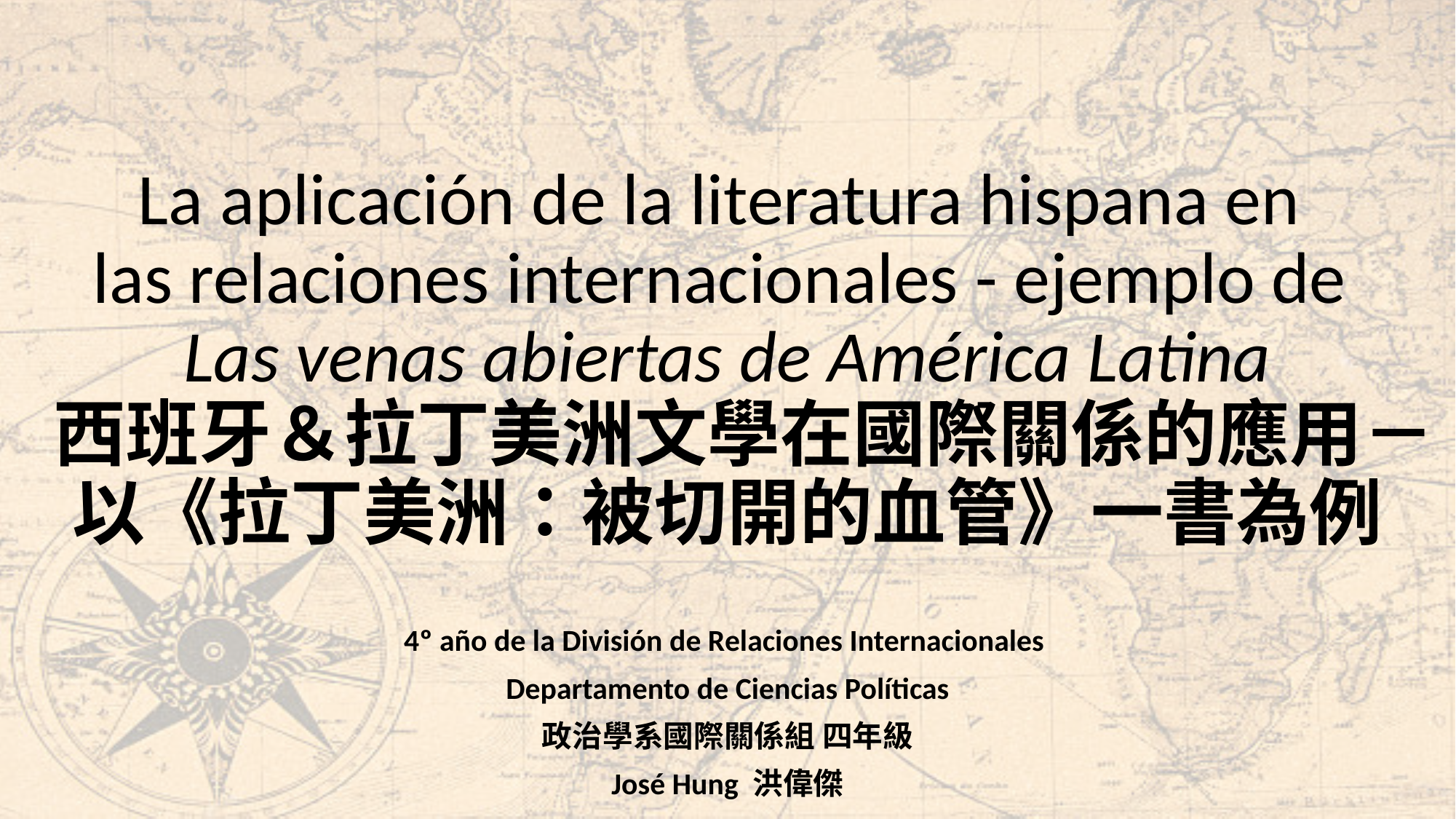

# La aplicación de la literatura hispana en las relaciones internacionales - ejemplo de Las venas abiertas de América Latina 西班牙＆拉丁美洲文學在國際關係的應用－ 以《拉丁美洲：被切開的血管》一書為例
4º año de la División de Relaciones Internacionales
Departamento de Ciencias Políticas
政治學系國際關係組 四年級
José Hung 洪偉傑